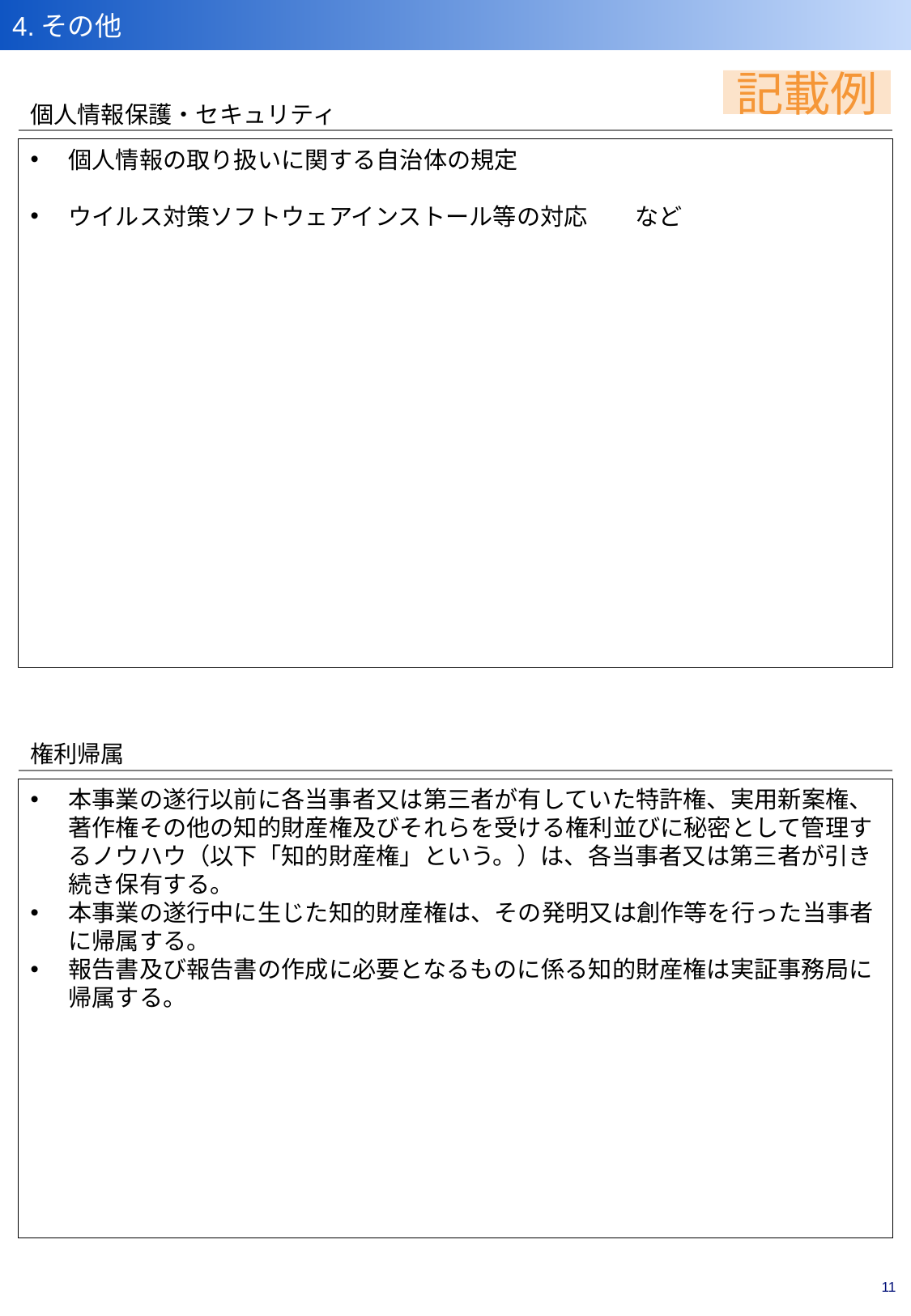

4.その他
記載例
個人情報保護・セキュリティ
個人情報の取り扱いに関する自治体の規定
ウイルス対策ソフトウェアインストール等の対応　　など

権利帰属
本事業の遂行以前に各当事者又は第三者が有していた特許権、実用新案権、著作権その他の知的財産権及びそれらを受ける権利並びに秘密として管理するノウハウ（以下「知的財産権」という。）は、各当事者又は第三者が引き続き保有する。
本事業の遂行中に生じた知的財産権は、その発明又は創作等を行った当事者に帰属する。
報告書及び報告書の作成に必要となるものに係る知的財産権は実証事務局に帰属する。